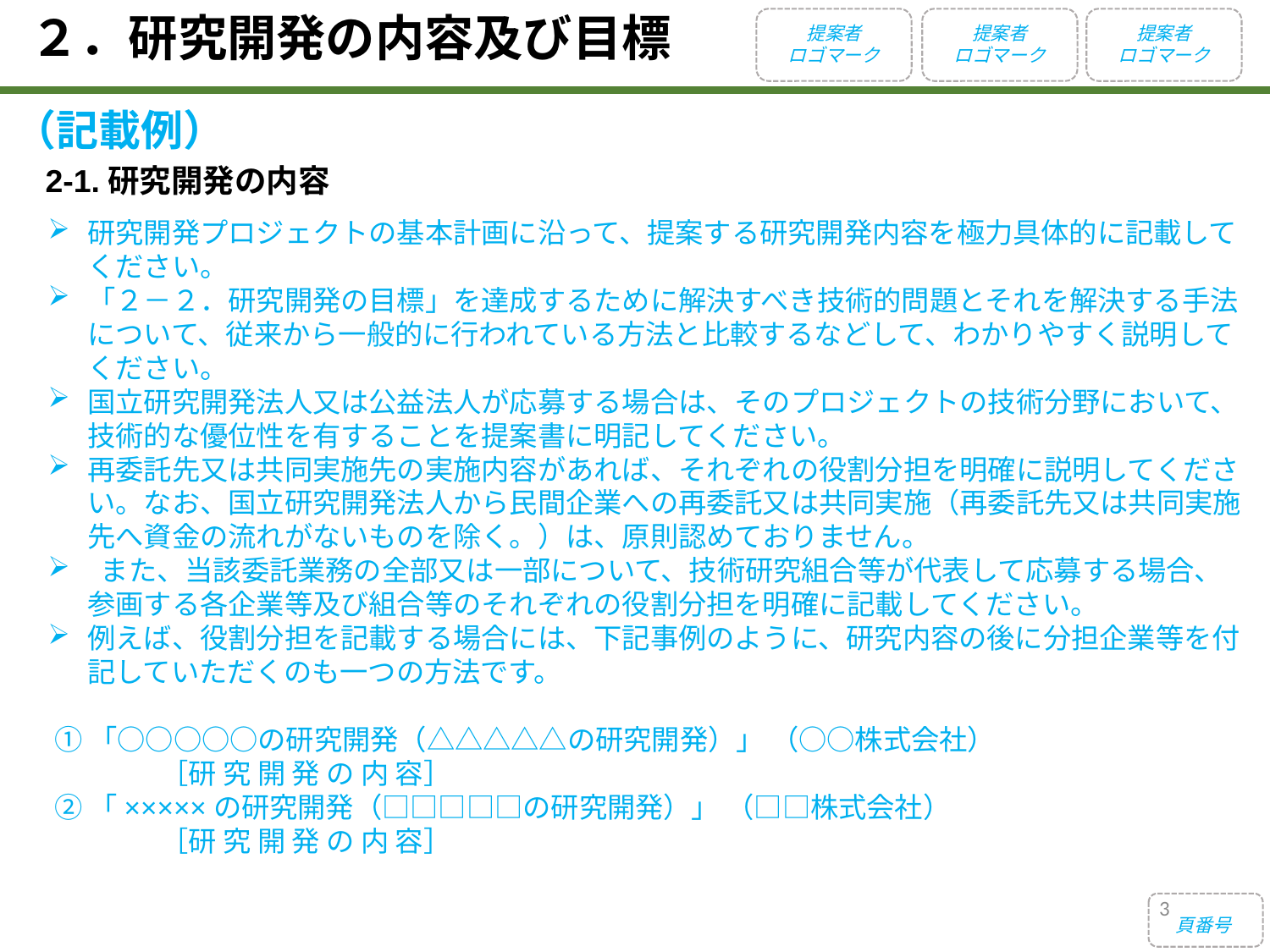

２．研究開発の内容及び目標

提案者
ロゴマーク
提案者
ロゴマーク
提案者
ロゴマーク
（記載例）
2-1.研究開発の内容
研究開発プロジェクトの基本計画に沿って、提案する研究開発内容を極力具体的に記載してください。
「２－２．研究開発の目標」を達成するために解決すべき技術的問題とそれを解決する手法について、従来から一般的に行われている方法と比較するなどして、わかりやすく説明してください。
国立研究開発法人又は公益法人が応募する場合は、そのプロジェクトの技術分野において、技術的な優位性を有することを提案書に明記してください。
再委託先又は共同実施先の実施内容があれば、それぞれの役割分担を明確に説明してください。なお、国立研究開発法人から民間企業への再委託又は共同実施（再委託先又は共同実施先へ資金の流れがないものを除く。）は、原則認めておりません。
 また、当該委託業務の全部又は一部について、技術研究組合等が代表して応募する場合、参画する各企業等及び組合等のそれぞれの役割分担を明確に記載してください。
例えば、役割分担を記載する場合には、下記事例のように、研究内容の後に分担企業等を付記していただくのも一つの方法です。

 ①「○○○○○の研究開発（△△△△△の研究開発）」 （○○株式会社）
　　　　［研 究 開 発 の 内 容］
 ②「×××××の研究開発（□□□□□の研究開発）」 （□□株式会社）
　　　　［研 究 開 発 の 内 容］

3

頁番号